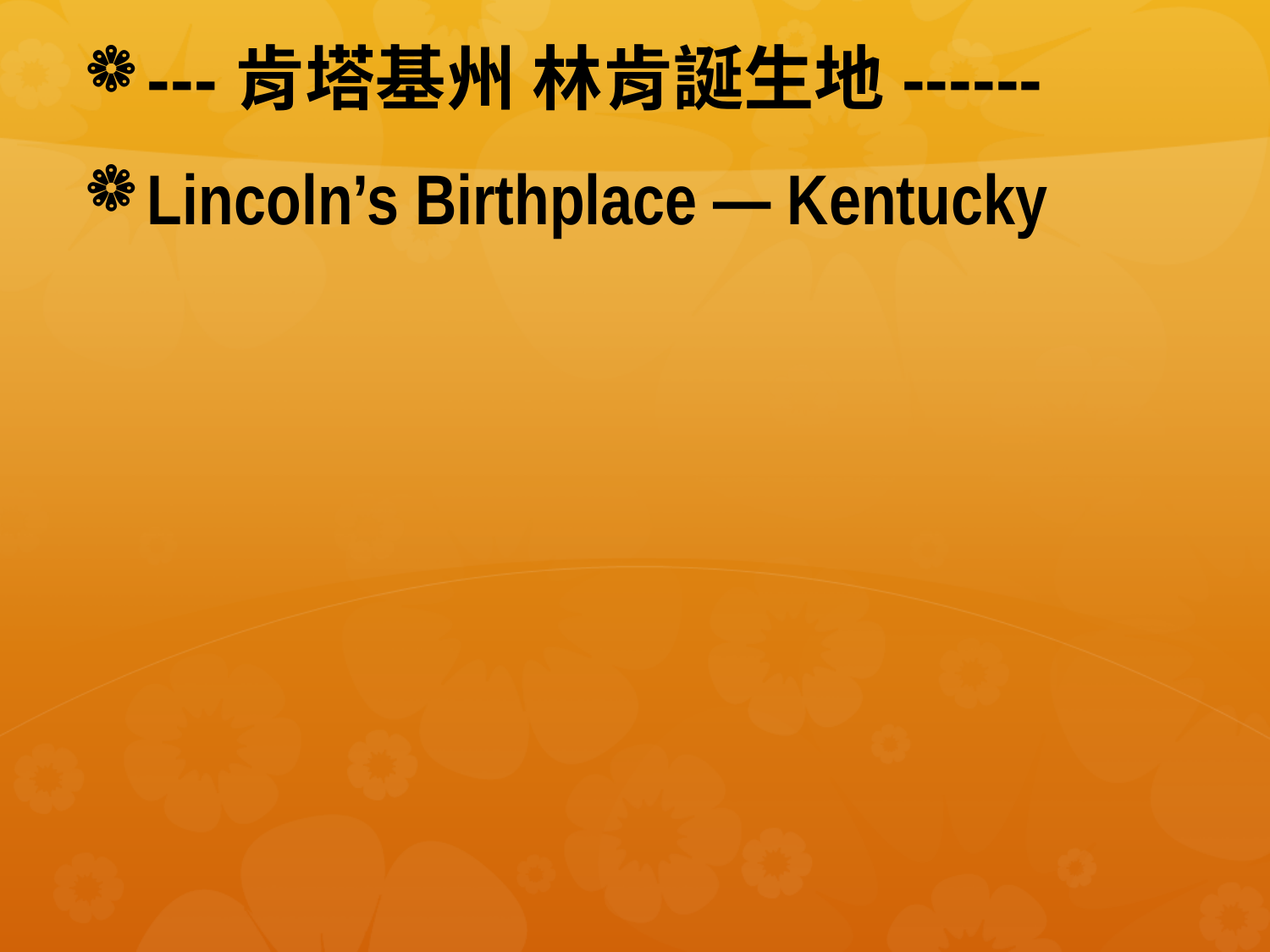

#
---肯塔基州 林肯誕生地------
Lincoln’s Birthplace — Kentucky